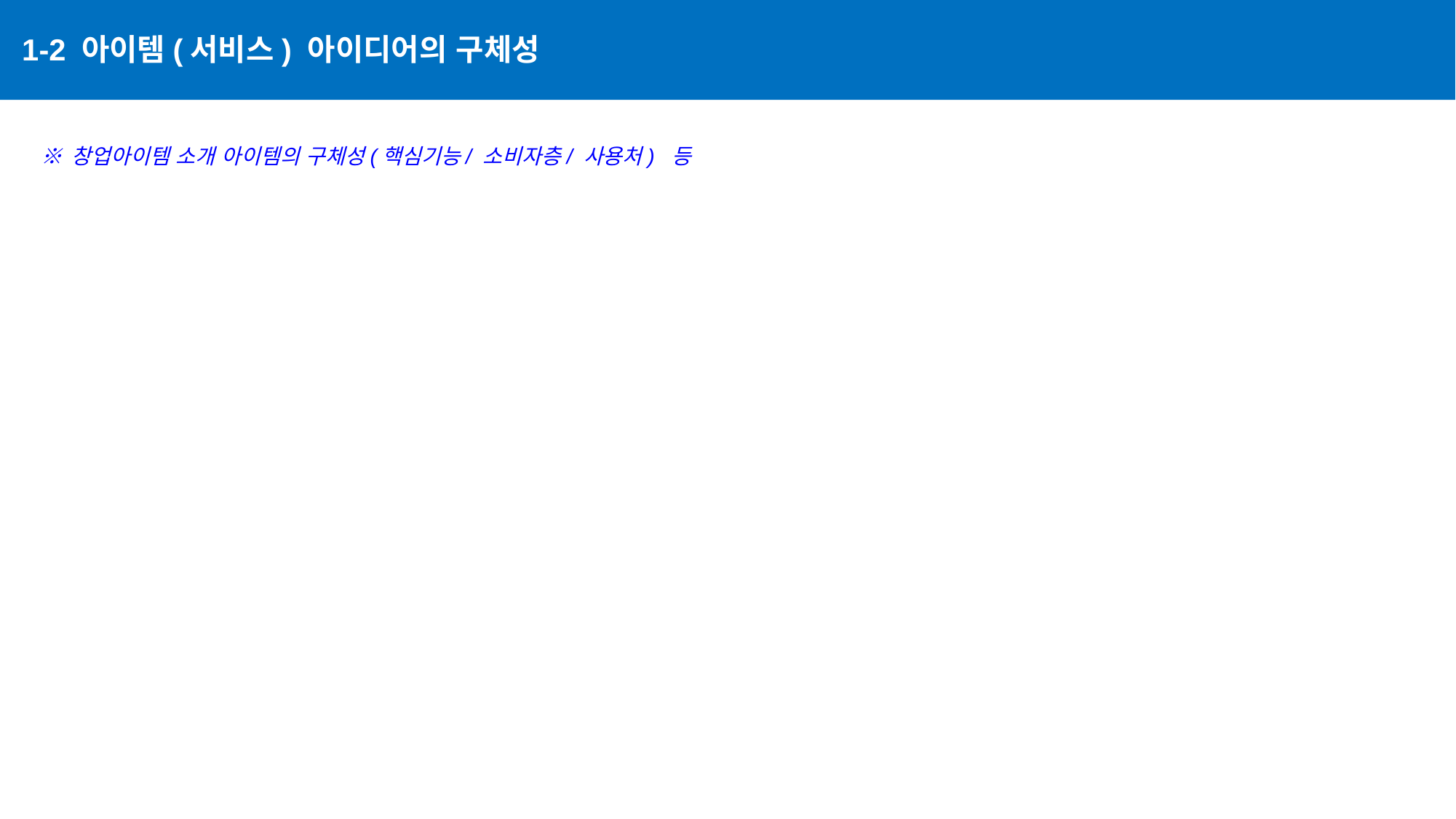

1-2 아이템(서비스) 아이디어의 구체성
※ 창업아이템 소개 아이템의 구체성(핵심기능/ 소비자층/ 사용처)  등